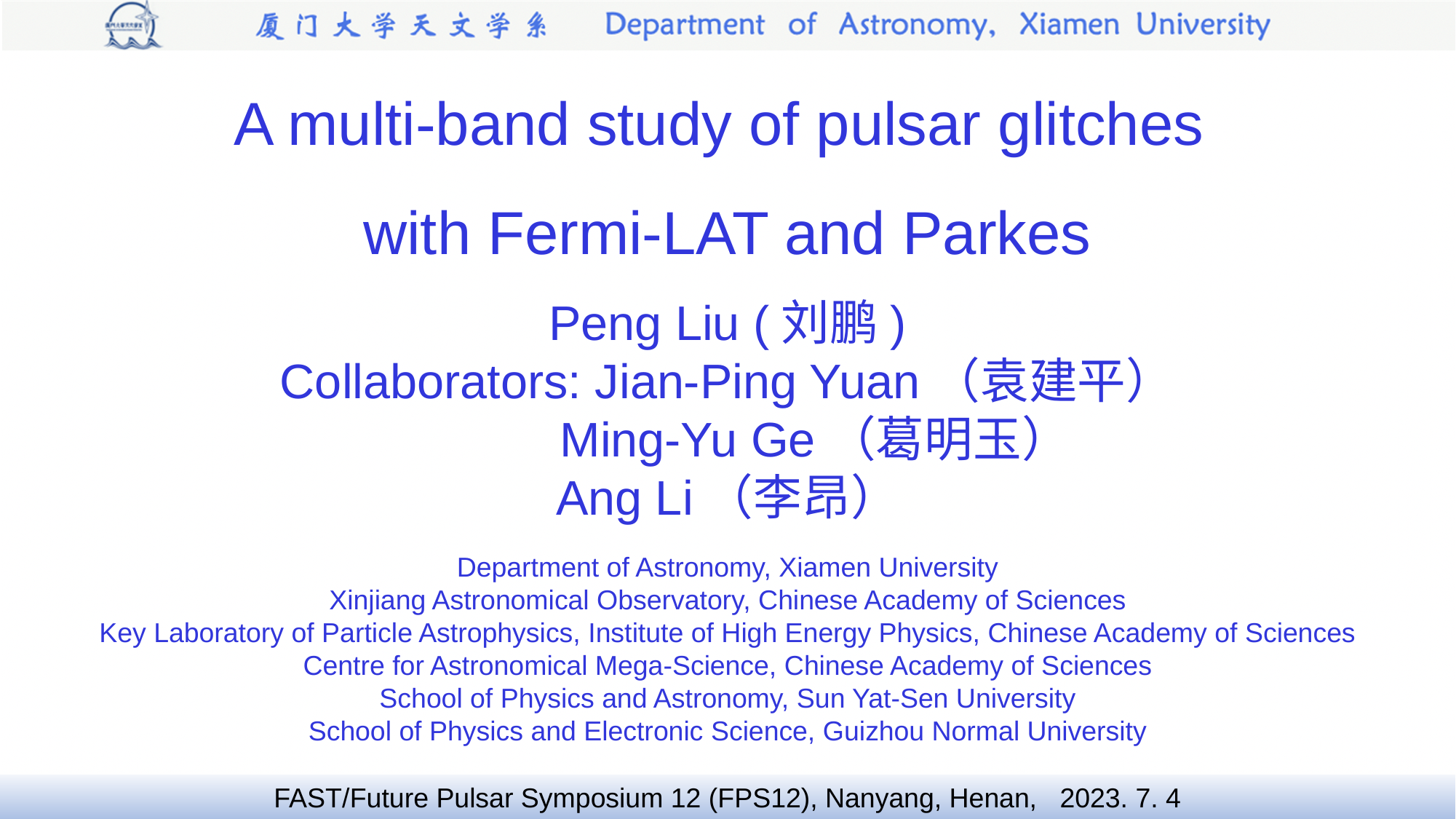

A multi-band study of pulsar glitches
with Fermi-LAT and Parkes
Peng Liu (刘鹏)
                    Collaborators: Jian-Ping Yuan（袁建平）
             Ming-Yu Ge（葛明玉）
Ang Li（李昂）
Department of Astronomy, Xiamen University
Xinjiang Astronomical Observatory, Chinese Academy of Sciences
Key Laboratory of Particle Astrophysics, Institute of High Energy Physics, Chinese Academy of Sciences
Centre for Astronomical Mega-Science, Chinese Academy of Sciences
School of Physics and Astronomy, Sun Yat-Sen University
School of Physics and Electronic Science, Guizhou Normal University
FAST/Future Pulsar Symposium 12 (FPS12), Nanyang, Henan,   2023. 7. 4